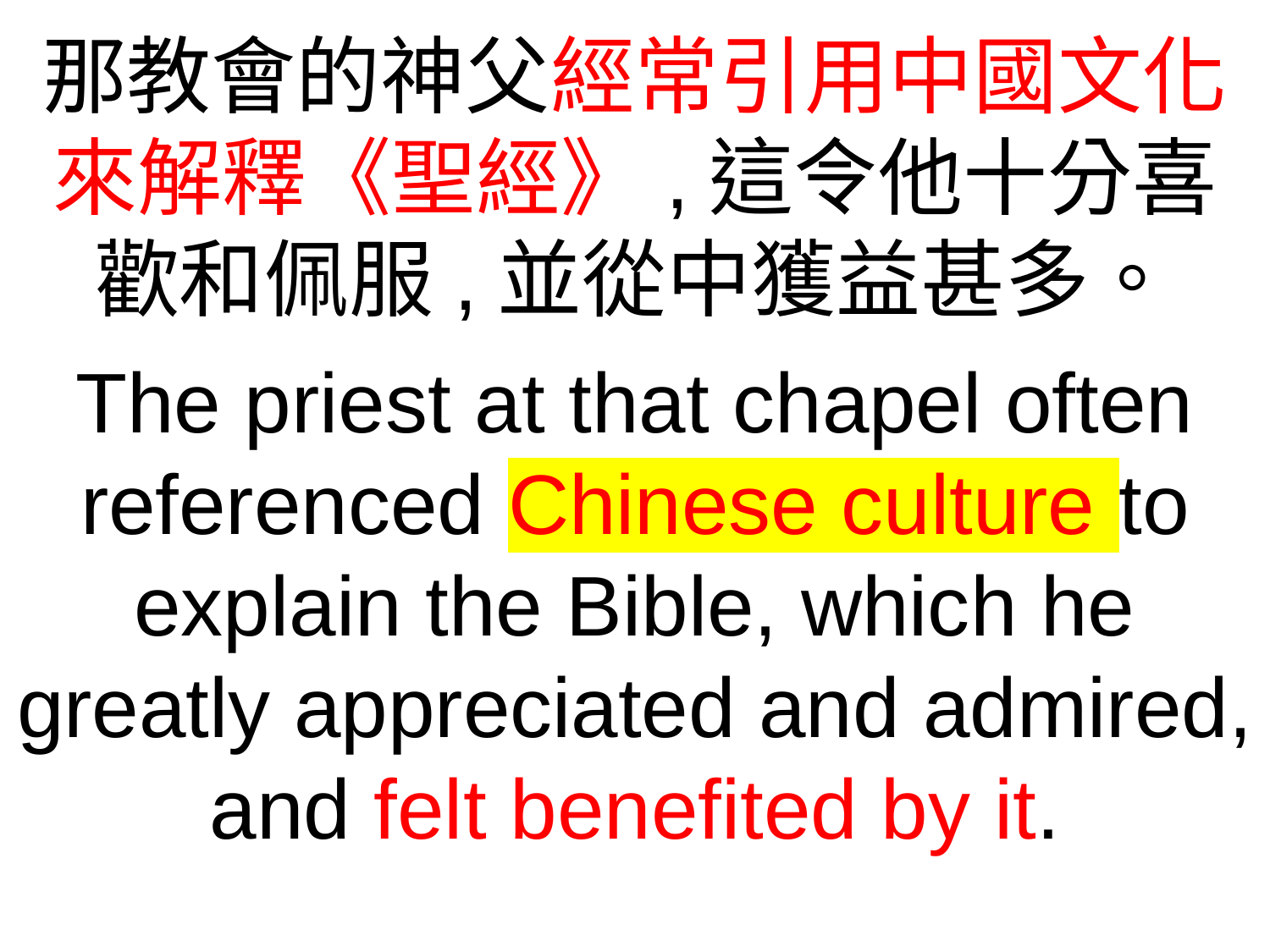

那教會的神父經常引用中國文化來解釋《聖經》,這令他十分喜歡和佩服,並從中獲益甚多。
The priest at that chapel often referenced Chinese culture to explain the Bible, which he greatly appreciated and admired, and felt benefited by it.